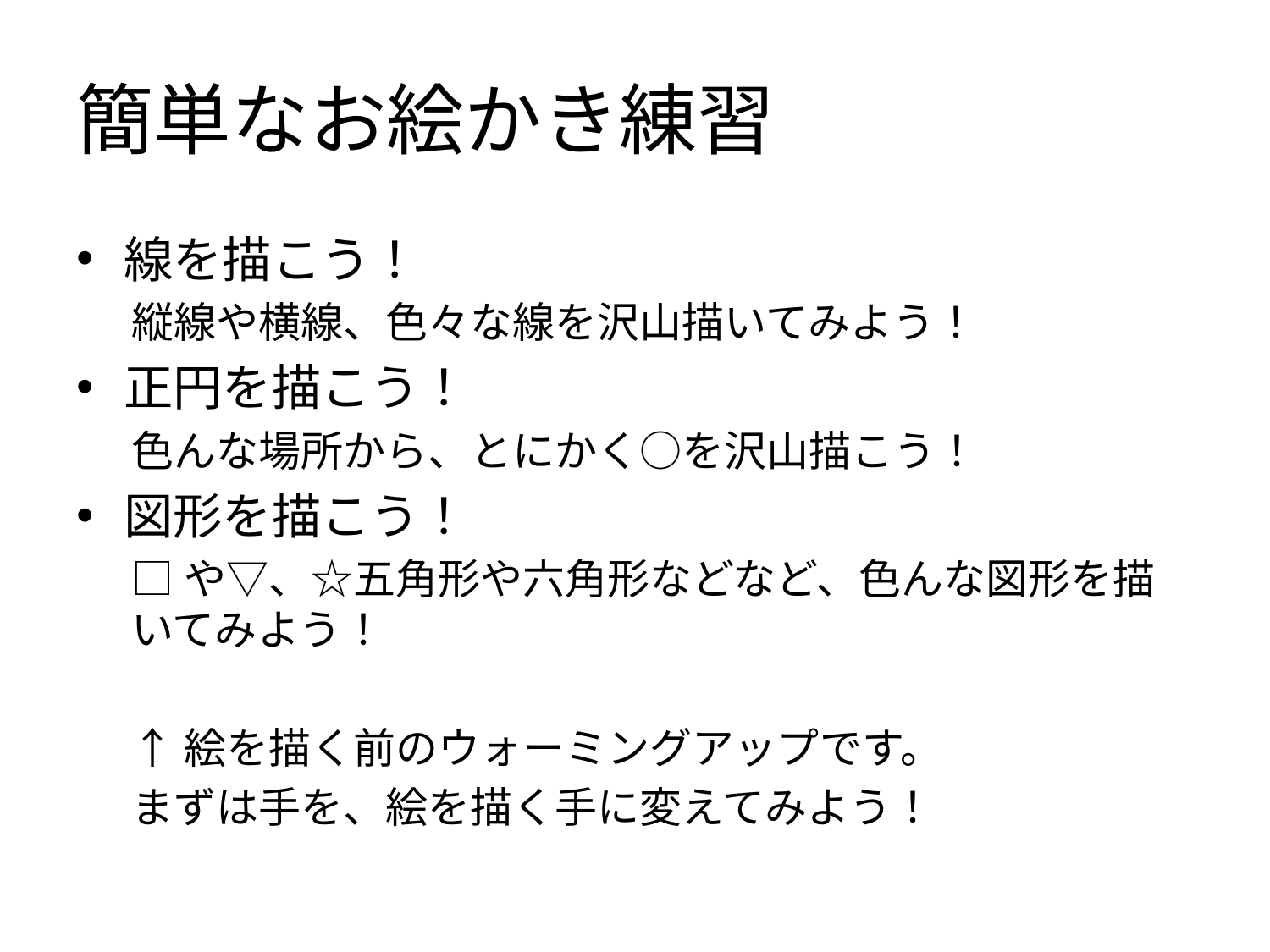

# 簡単なお絵かき練習
線を描こう！
縦線や横線、色々な線を沢山描いてみよう！
正円を描こう！
色んな場所から、とにかく○を沢山描こう！
図形を描こう！
□や▽、☆五角形や六角形などなど、色んな図形を描いてみよう！

↑絵を描く前のウォーミングアップです。
まずは手を、絵を描く手に変えてみよう！